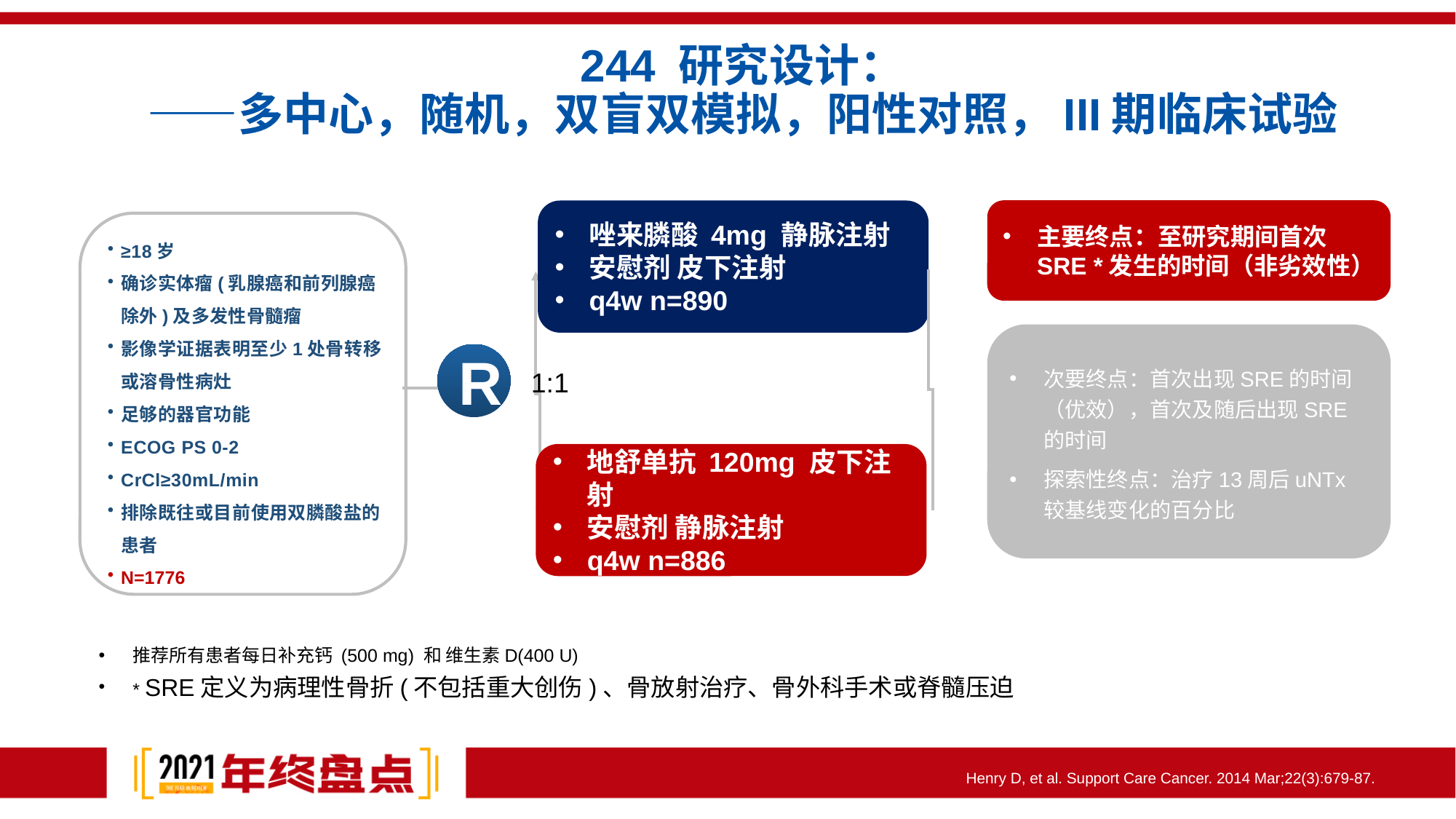

# 244 研究设计： ——多中心，随机，双盲双模拟，阳性对照，III期临床试验
主要终点：至研究期间首次SRE *发生的时间（非劣效性）
唑来膦酸 4mg 静脉注射
安慰剂 皮下注射
q4w n=890

≥18岁
确诊实体瘤(乳腺癌和前列腺癌除外)及多发性骨髓瘤
影像学证据表明至少1处骨转移或溶骨性病灶
足够的器官功能
ECOG PS 0-2
CrCl≥30mL/min
排除既往或目前使用双膦酸盐的患者
N=1776
次要终点：首次出现SRE的时间（优效），首次及随后出现SRE的时间
探索性终点：治疗13周后uNTx较基线变化的百分比
R
1:1
地舒单抗 120mg 皮下注射
安慰剂 静脉注射
q4w n=886
推荐所有患者每日补充钙 (500 mg) 和 维生素D(400 U)
* SRE定义为病理性骨折(不包括重大创伤)、骨放射治疗、骨外科手术或脊髓压迫
 Henry D, et al. Support Care Cancer. 2014 Mar;22(3):679-87.